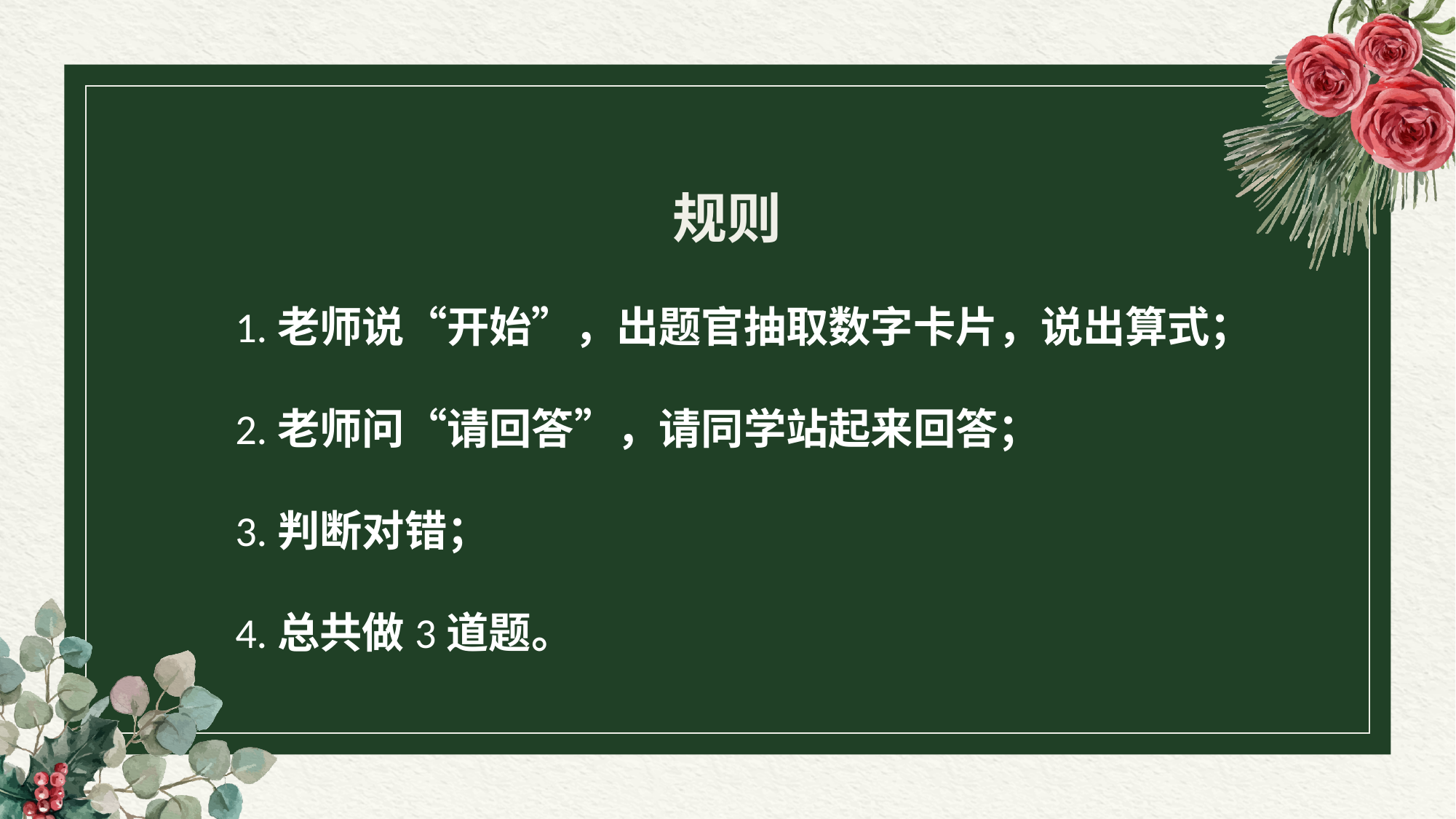

规则
1.老师说“开始”，出题官抽取数字卡片，说出算式；

2.老师问“请回答”，请同学站起来回答；

3.判断对错；

4.总共做3道题。